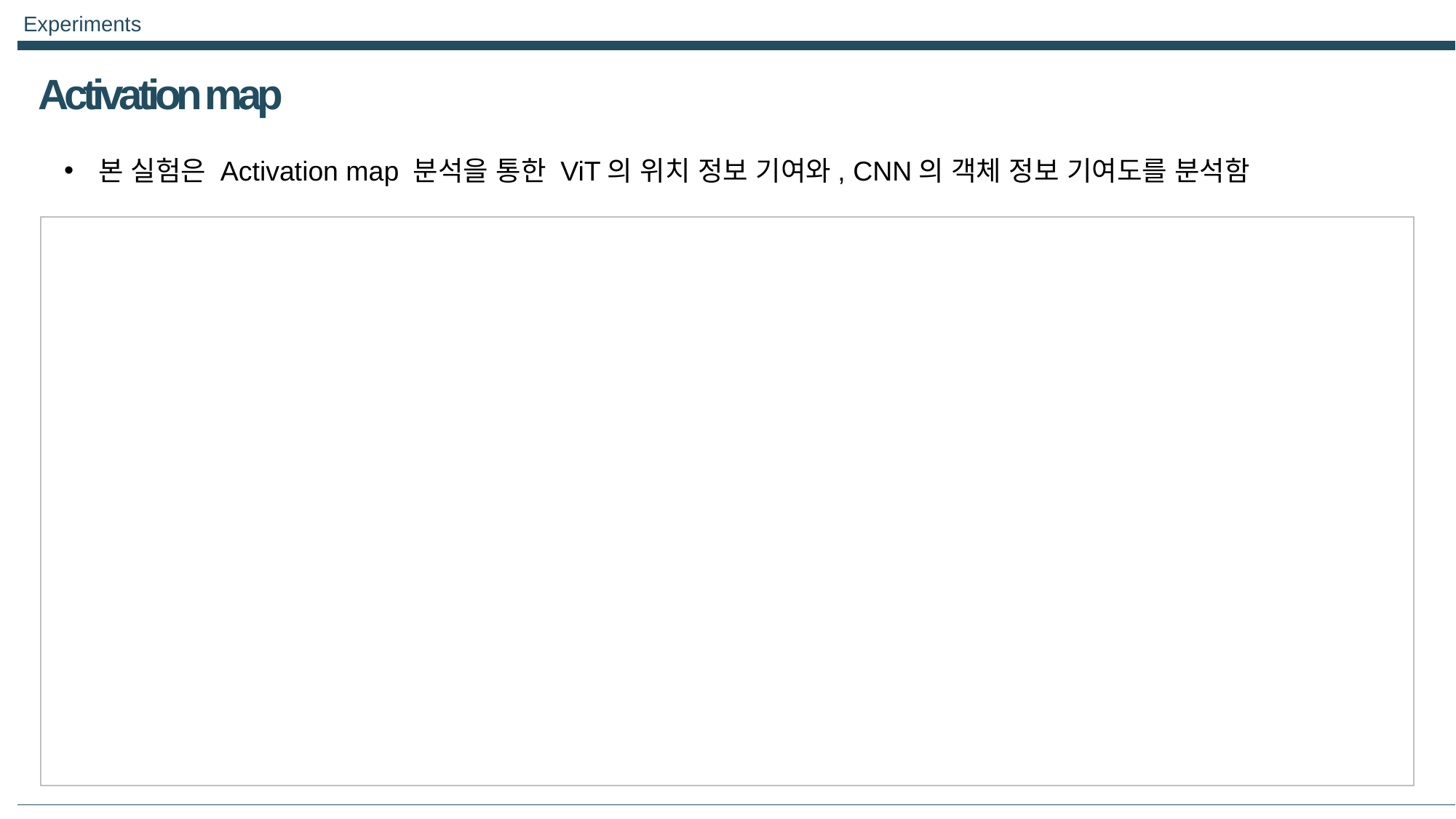

Experiments
Activation map
본 실험은 Activation map 분석을 통한 ViT의 위치 정보 기여와, CNN의 객체 정보 기여도를 분석함

이미지
이미지
이미지